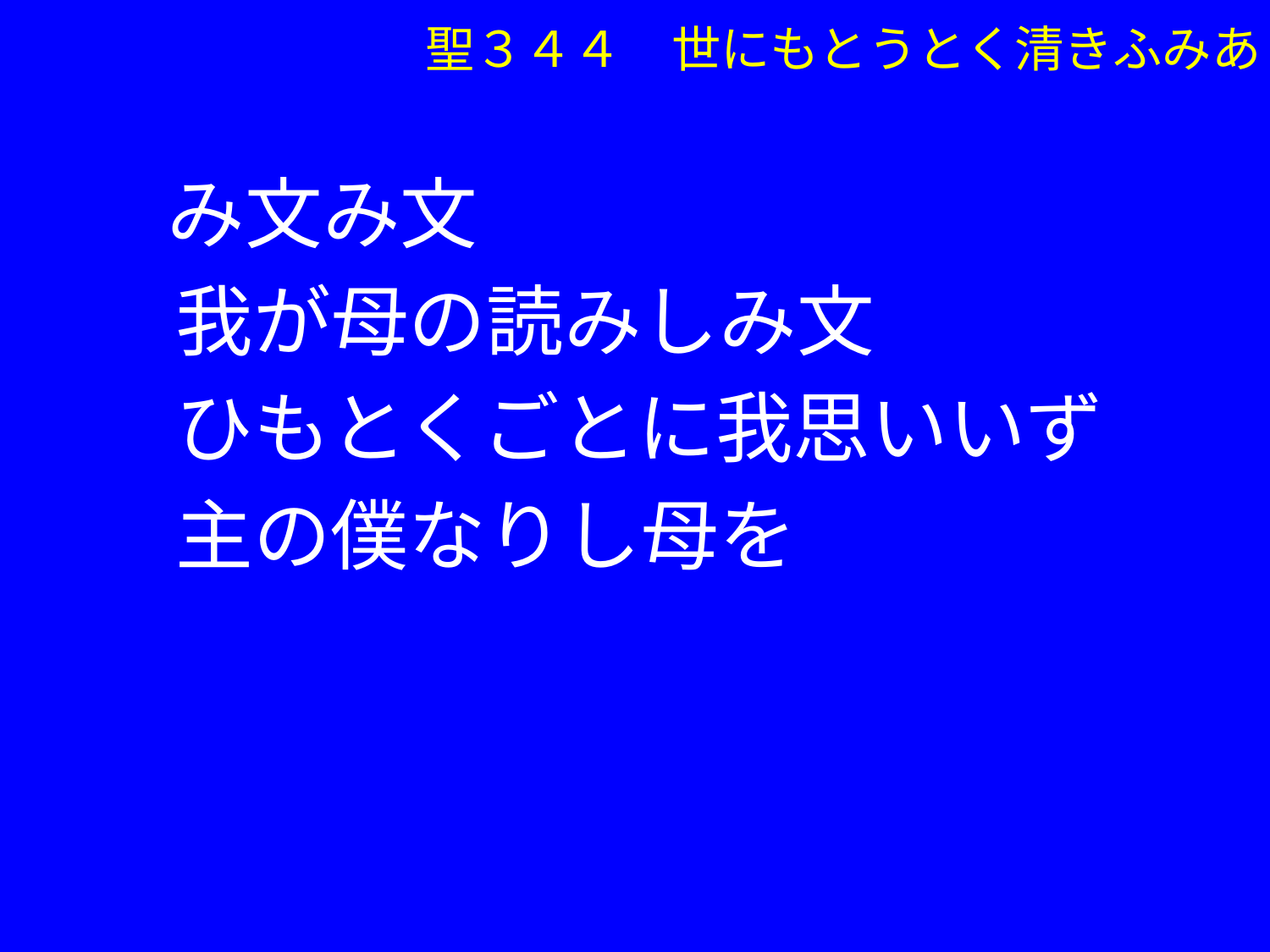

聖３４４　世にもとうとく清きふみあり
　 み文み文
　我が母の読みしみ文
　ひもとくごとに我思いいず
　主の僕なりし母を